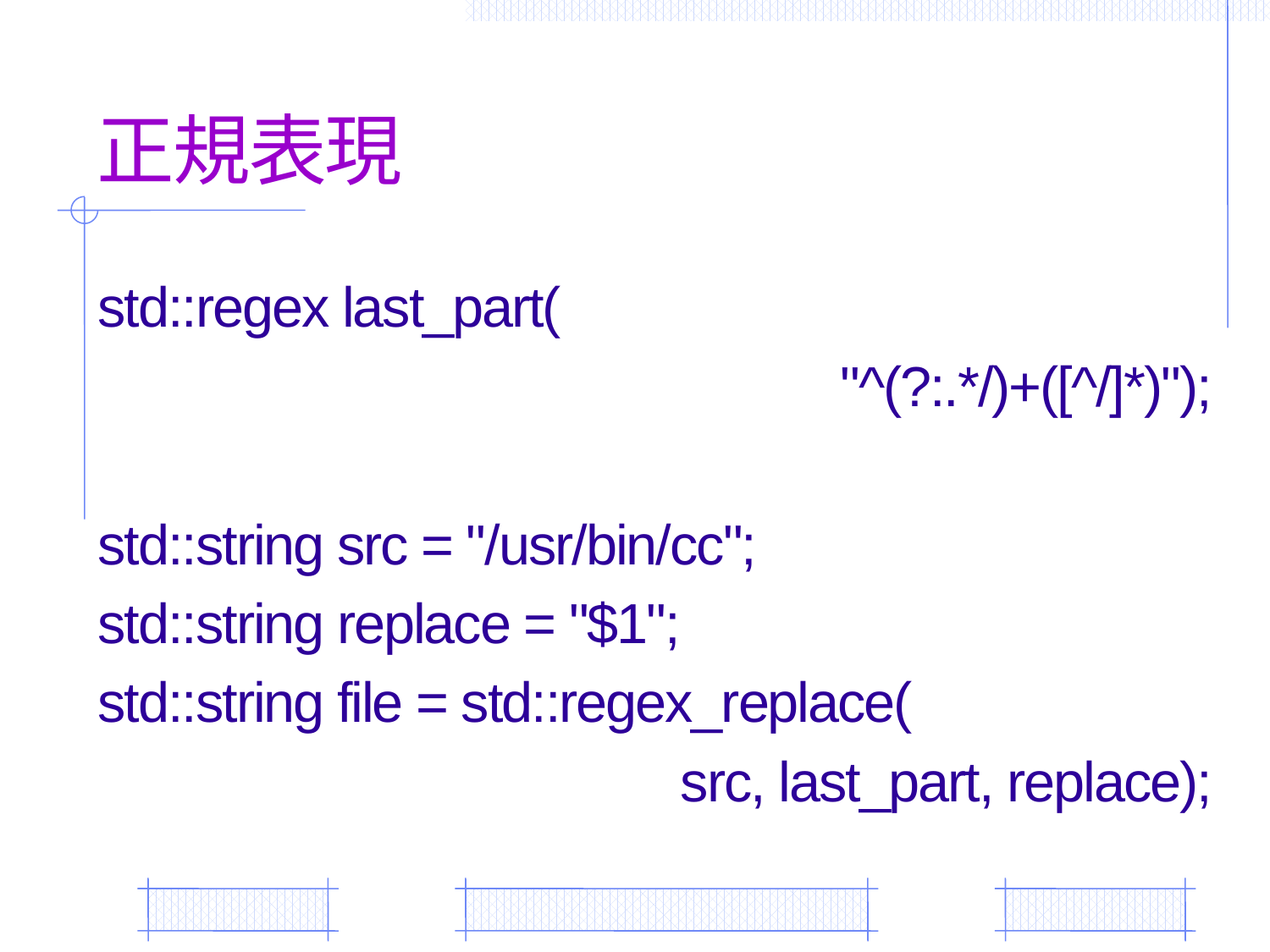

# 正規表現
std::regex last_part(
"^(?:.*/)+([^/]*)");

std::string src = "/usr/bin/cc";
std::string replace = "$1";
std::string file = std::regex_replace(
src, last_part, replace);